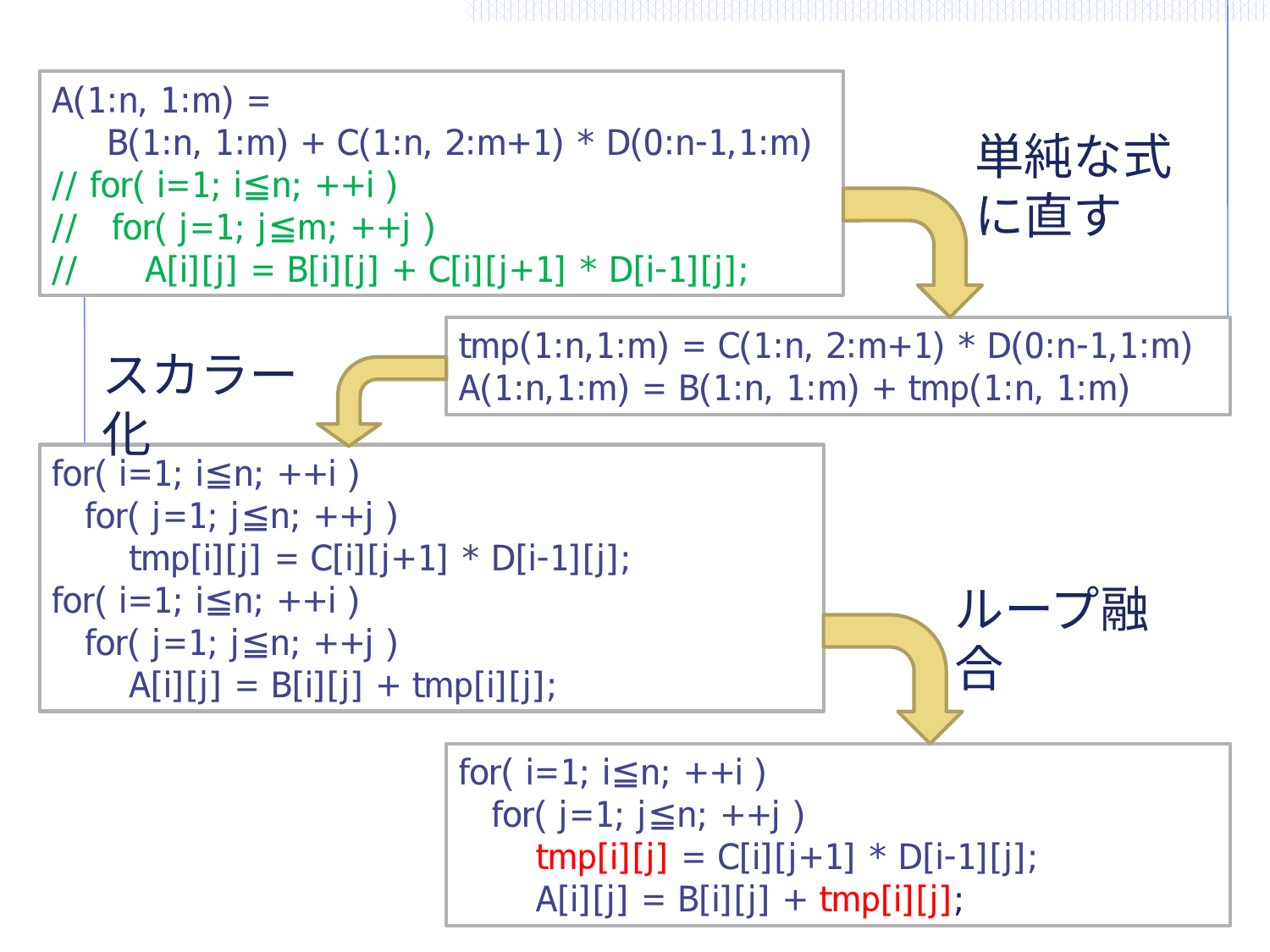

A(1:n, 1:m) =
     B(1:n, 1:m) + C(1:n, 2:m+1) * D(0:n-1,1:m)
// for( i=1; i≦n; ++i )
//   for( j=1; j≦m; ++j )
//      A[i][j] = B[i][j] + C[i][j+1] * D[i-1][j];
単純な式に直す

tmp(1:n,1:m) = C(1:n, 2:m+1) * D(0:n-1,1:m)
A(1:n,1:m) = B(1:n, 1:m) + tmp(1:n, 1:m)
スカラー化

for( i=1; i≦n; ++i )
   for( j=1; j≦n; ++j )
       tmp[i][j] = C[i][j+1] * D[i-1][j];
for( i=1; i≦n; ++i )
   for( j=1; j≦n; ++j )
       A[i][j] = B[i][j] + tmp[i][j];
ループ融合

for( i=1; i≦n; ++i )
   for( j=1; j≦n; ++j )
       tmp[i][j] = C[i][j+1] * D[i-1][j];
       A[i][j] = B[i][j] + tmp[i][j];